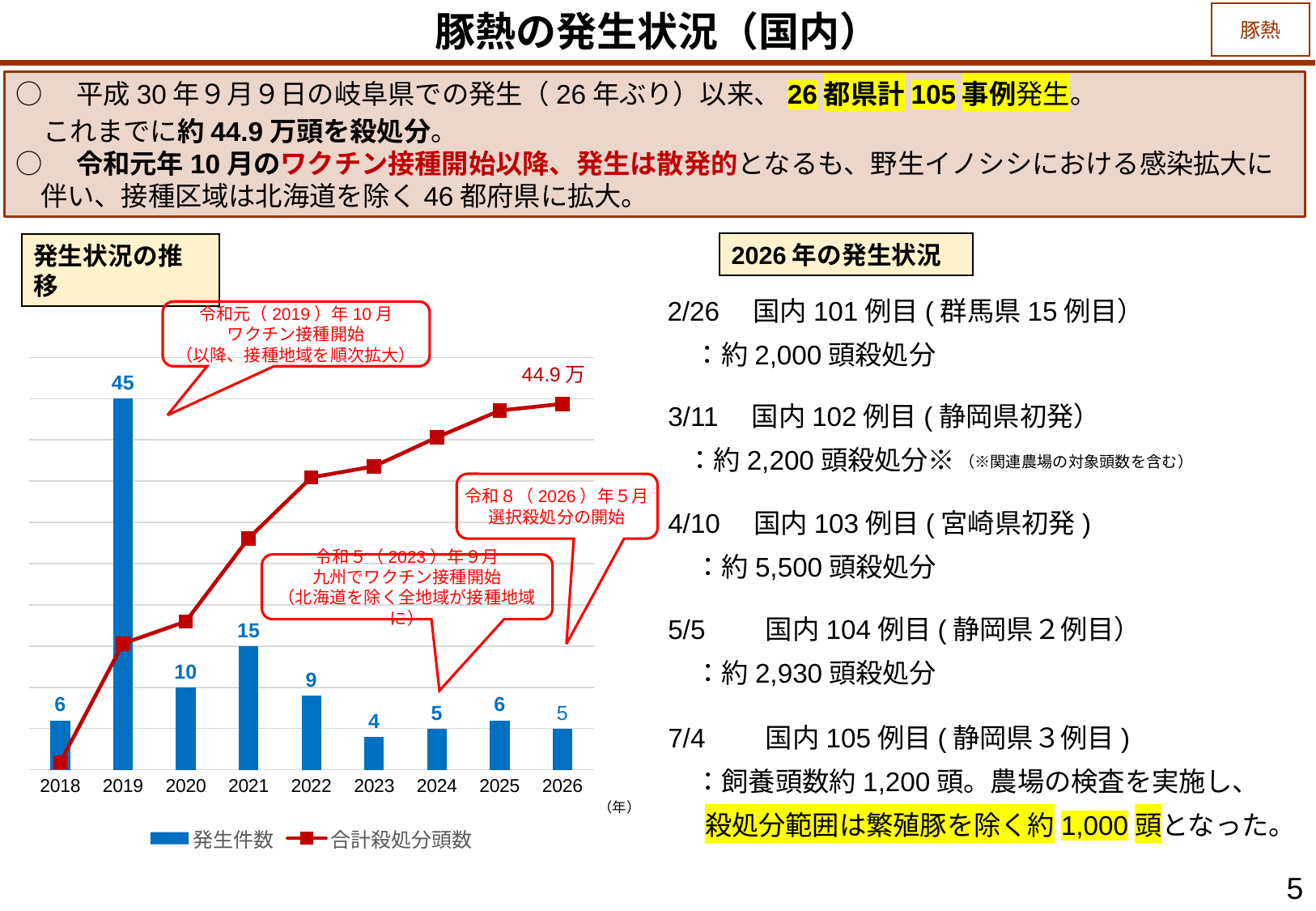

豚熱の発生状況（国内）
豚熱
○　平成30年９月９日の岐阜県での発生（26年ぶり）以来、26都県計105事例発生。
　これまでに約44.9万頭を殺処分。
○　令和元年10月のワクチン接種開始以降、発生は散発的となるも、野生イノシシにおける感染拡大に
   伴い、接種区域は北海道を除く46都府県に拡大。
2026年の発生状況
発生状況の推移
2/26　国内101例目(群馬県15例目）
　：約2,000頭殺処分
令和元（2019）年10月
ワクチン接種開始
（以降、接種地域を順次拡大）

### Chart

| Category | 発生件数 | 合計殺処分頭数 |
|---|---|---|
| 2018 | 6.0 | 0.9042 |
| 2019 | 45.0 | 15.3118 |
| 2020 | 10.0 | 17.9738 |
| 2021 | 15.0 | 28.0716 |
| 2022 | 9.0 | 35.4557 |
| 2023 | 4.0 | 36.7957 |
| 2024 | 5.0 | 40.3073 |
| 2025 | 6.0 | 43.5604 |
| 2026 | 5.0 | 44.3734 |
3/11　国内102例目(静岡県初発）
  ：約2,200頭殺処分※
（※関連農場の対象頭数を含む）
令和８（2026）年５月
選択殺処分の開始
4/10　国内103例目(宮崎県初発)
　：約5,500頭殺処分
令和５（2023）年９月
九州でワクチン接種開始
（北海道を除く全地域が接種地域に）
5/5　　国内104例目(静岡県２例目）
　：約2,930頭殺処分
7/4　　国内105例目(静岡県３例目)
　：飼養頭数約1,200頭。農場の検査を実施し、
     殺処分範囲は繁殖豚を除く約1,000頭となった。
（年）
5